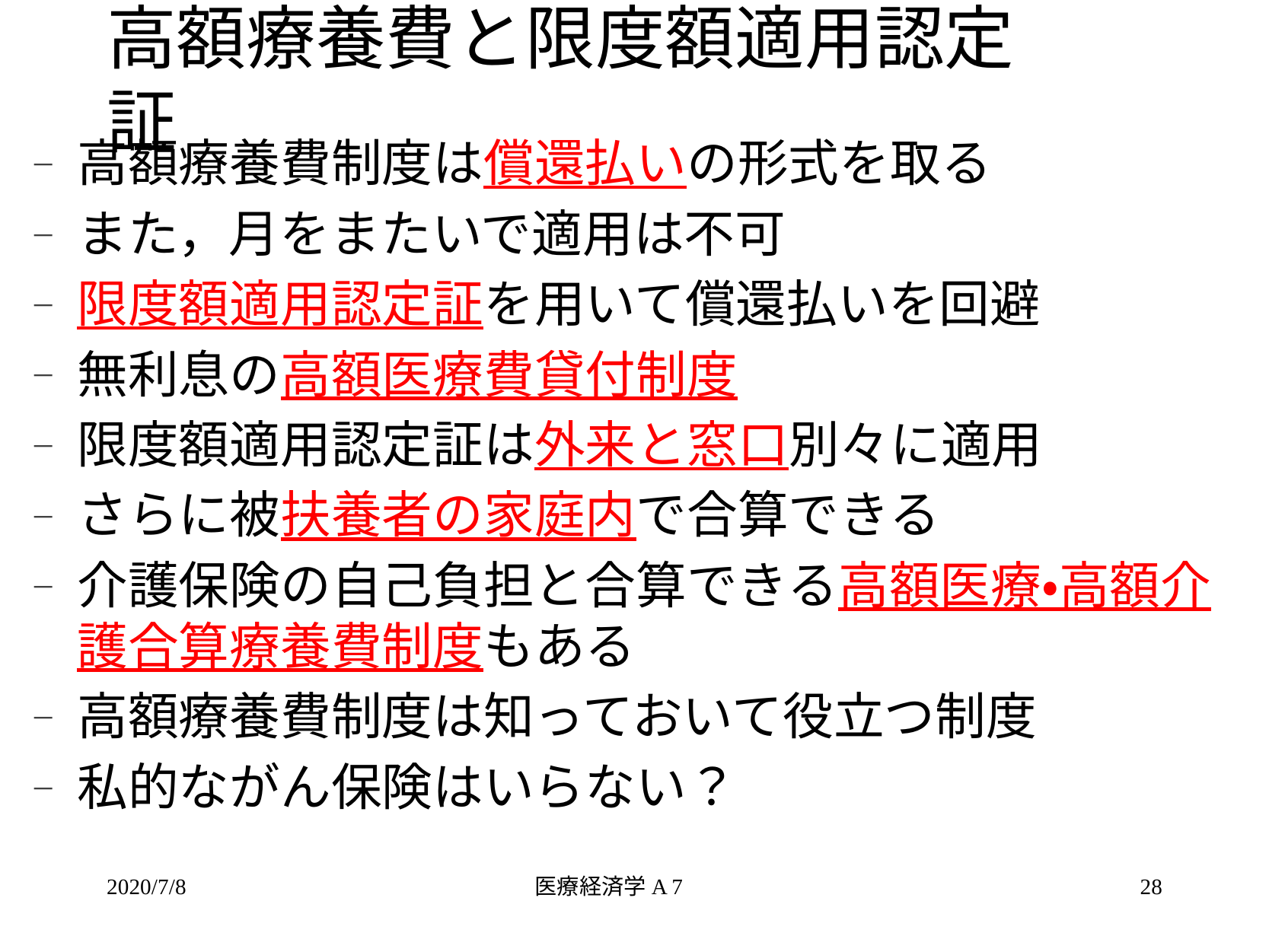

# 高額療養費と限度額適用認定証
高額療養費制度は償還払いの形式を取る
また，月をまたいで適用は不可
限度額適用認定証を用いて償還払いを回避
無利息の高額医療費貸付制度
限度額適用認定証は外来と窓口別々に適用
さらに被扶養者の家庭内で合算できる
介護保険の自己負担と合算できる高額医療・高額介護合算療養費制度もある
高額療養費制度は知っておいて役立つ制度
私的ながん保険はいらない？
2020/7/8
医療経済学A 7
28